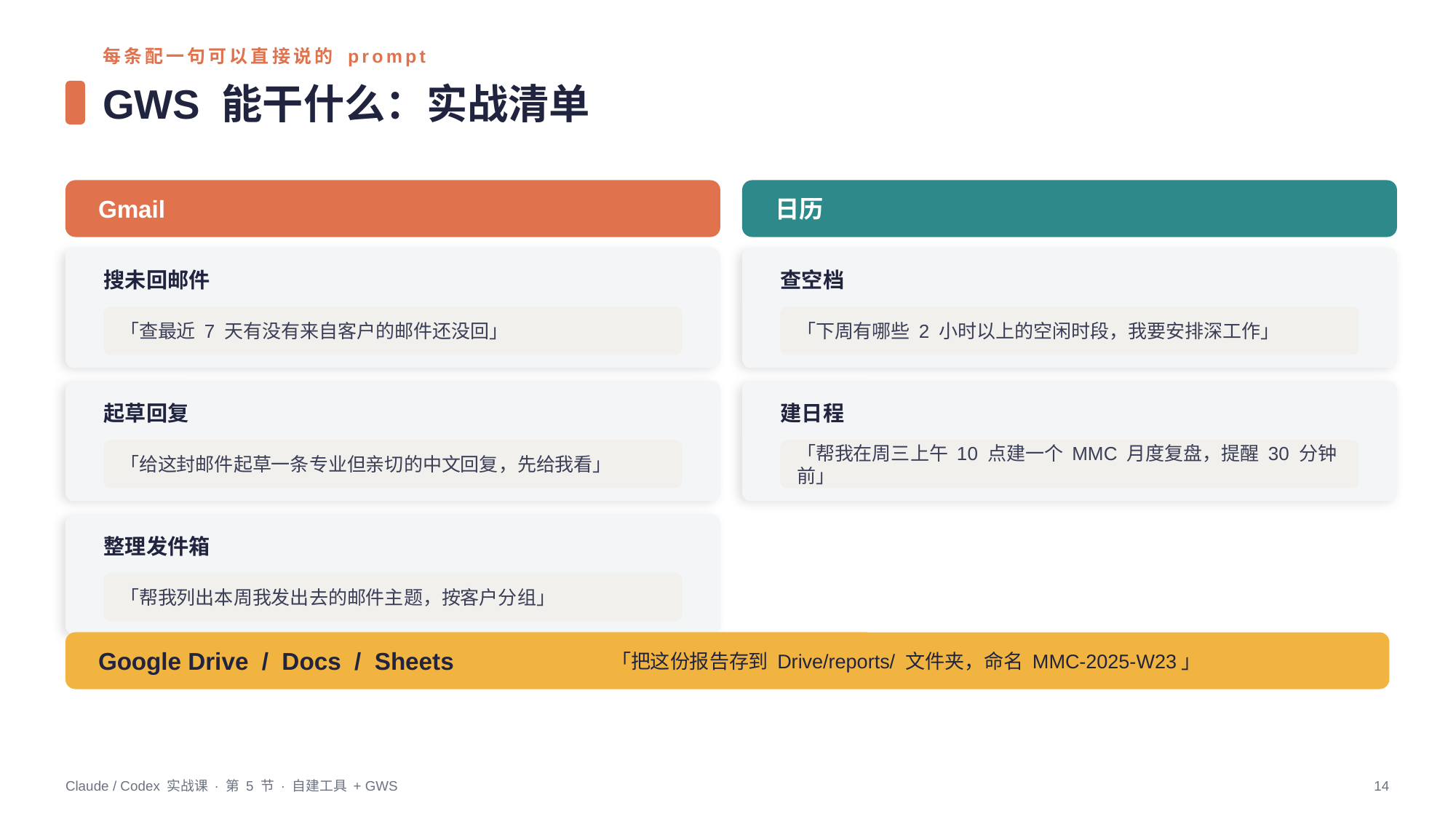

每条配一句可以直接说的 prompt
GWS 能干什么：实战清单

Gmail

日历

搜未回邮件
查空档

「查最近 7 天有没有来自客户的邮件还没回」

「下周有哪些 2 小时以上的空闲时段，我要安排深工作」

起草回复
建日程

「给这封邮件起草一条专业但亲切的中文回复，先给我看」

「帮我在周三上午 10 点建一个 MMC 月度复盘，提醒 30 分钟前」

整理发件箱

「帮我列出本周我发出去的邮件主题，按客户分组」

Google Drive  /  Docs  /  Sheets
「把这份报告存到 Drive/reports/ 文件夹，命名 MMC-2025-W23」
Claude / Codex 实战课 · 第 5 节 · 自建工具 + GWS
14